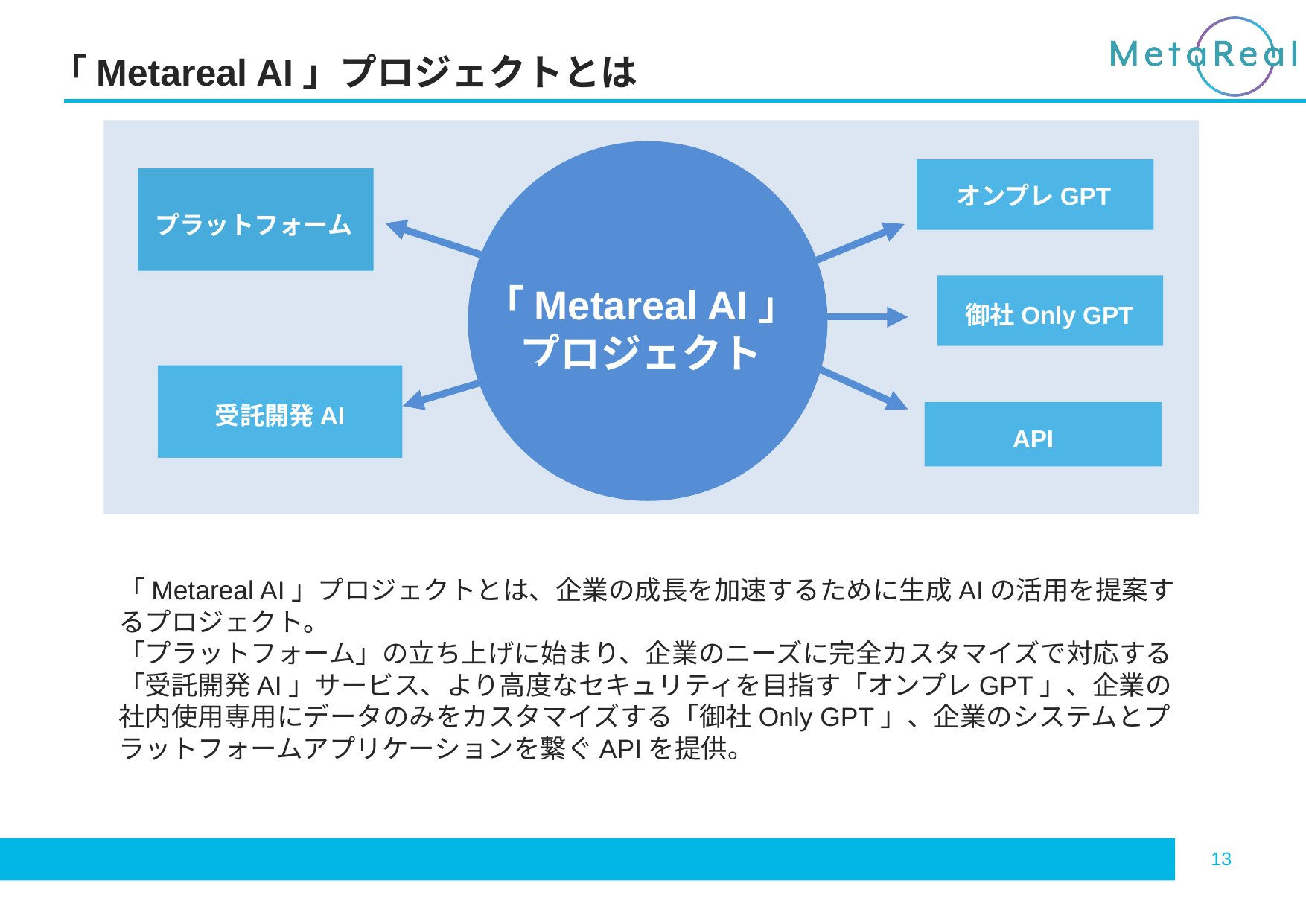

# 「Metareal AI」プロジェクトとは

オンプレGPT
プラットフォーム
「Metareal AI」
プロジェクト

御社Only GPT

受託開発AI

API
「Metareal AI」プロジェクトとは、企業の成長を加速するために生成AIの活用を提案するプロジェクト。
「プラットフォーム」の立ち上げに始まり、企業のニーズに完全カスタマイズで対応する「受託開発AI」サービス、より高度なセキュリティを目指す「オンプレGPT」、企業の社内使用専用にデータのみをカスタマイズする「御社Only GPT」、企業のシステムとプラットフォームアプリケーションを繋ぐAPIを提供。
13